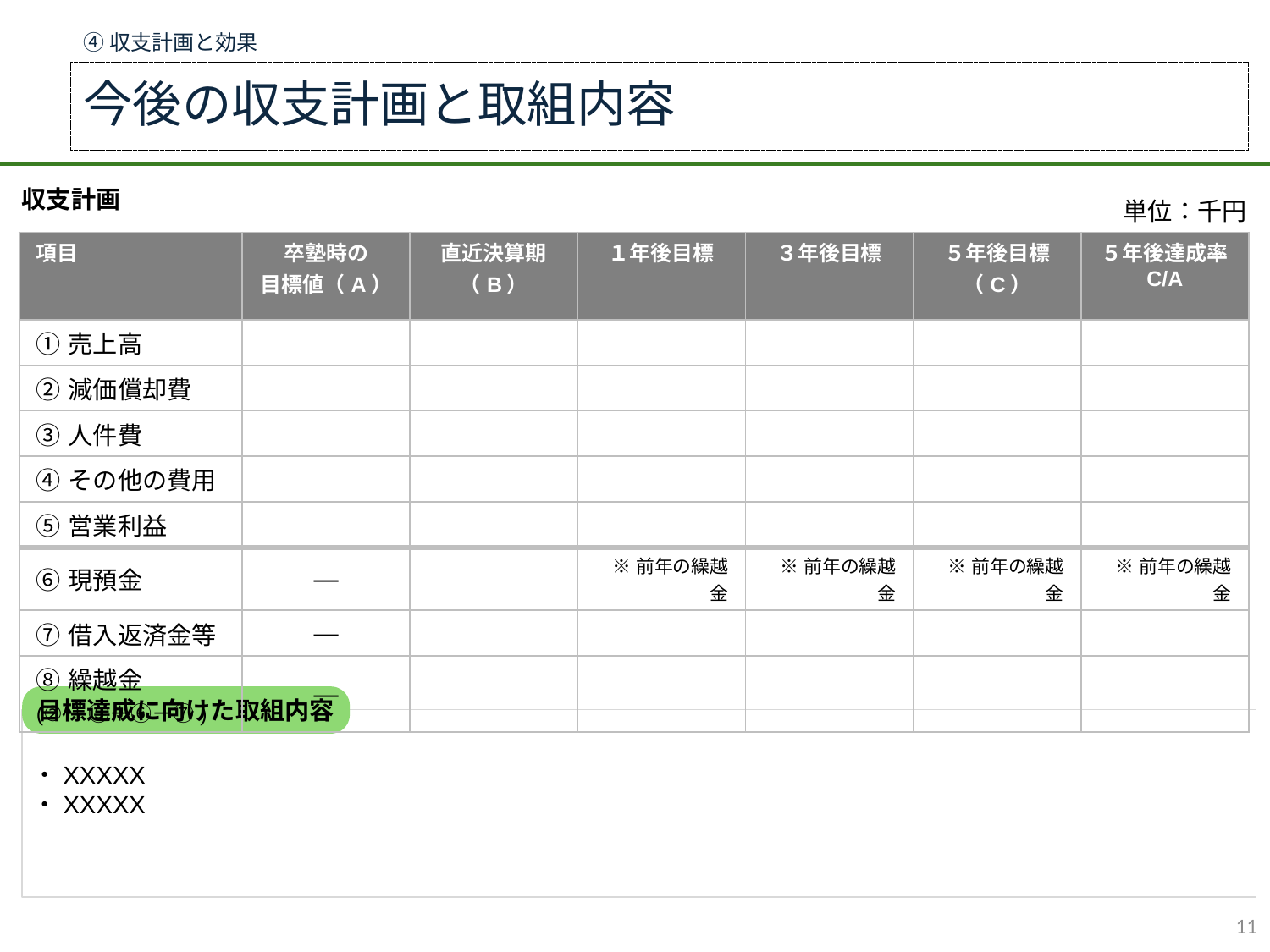

④収支計画と効果
今後の収支計画と取組内容
収支計画
単位：千円
| 項目 | 卒塾時の 目標値（A） | 直近決算期 （B） | １年後目標 | ３年後目標 | ５年後目標 （C） | ５年後達成率 C/A |
| --- | --- | --- | --- | --- | --- | --- |
| ①売上高 |  |  |  |  |  |  |
| ②減価償却費 |  |  |  |  |  |  |
| ③人件費 |  |  |  |  |  |  |
| ④その他の費用 |  |  |  |  |  |  |
| ⑤営業利益 |  |  |  |  |  |  |
| ⑥現預金 | ― |  | ※前年の繰越金 | ※前年の繰越金 | ※前年の繰越金 | ※前年の繰越金 |
| ⑦借入返済金等 | ― |  |  |  |  |  |
| ⑧繰越金 (②＋⑤＋⑥－⑦) | ― |  |  |  |  |  |

目標達成に向けた取組内容

・XXXXX
・XXXXX
11